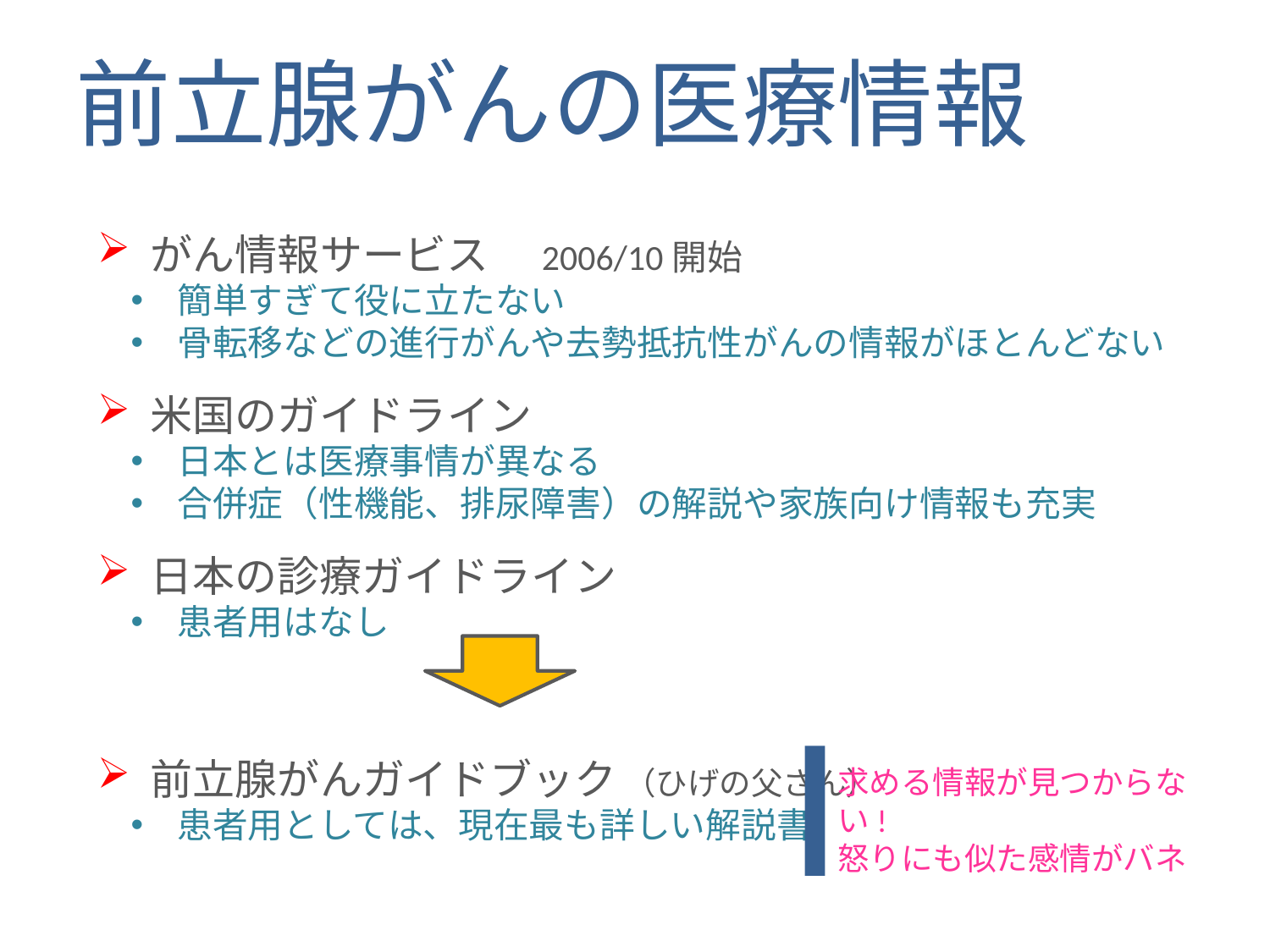

前立腺がんの医療情報
 がん情報サービス　2006/10開始
 簡単すぎて役に立たない
 骨転移などの進行がんや去勢抵抗性がんの情報がほとんどない
 米国のガイドライン
 日本とは医療事情が異なる
 合併症（性機能、排尿障害）の解説や家族向け情報も充実
 日本の診療ガイドライン
 患者用はなし

 前立腺がんガイドブック （ひげの父さん）
 患者用としては、現在最も詳しい解説書

求める情報が見つからない!
怒りにも似た感情がバネ